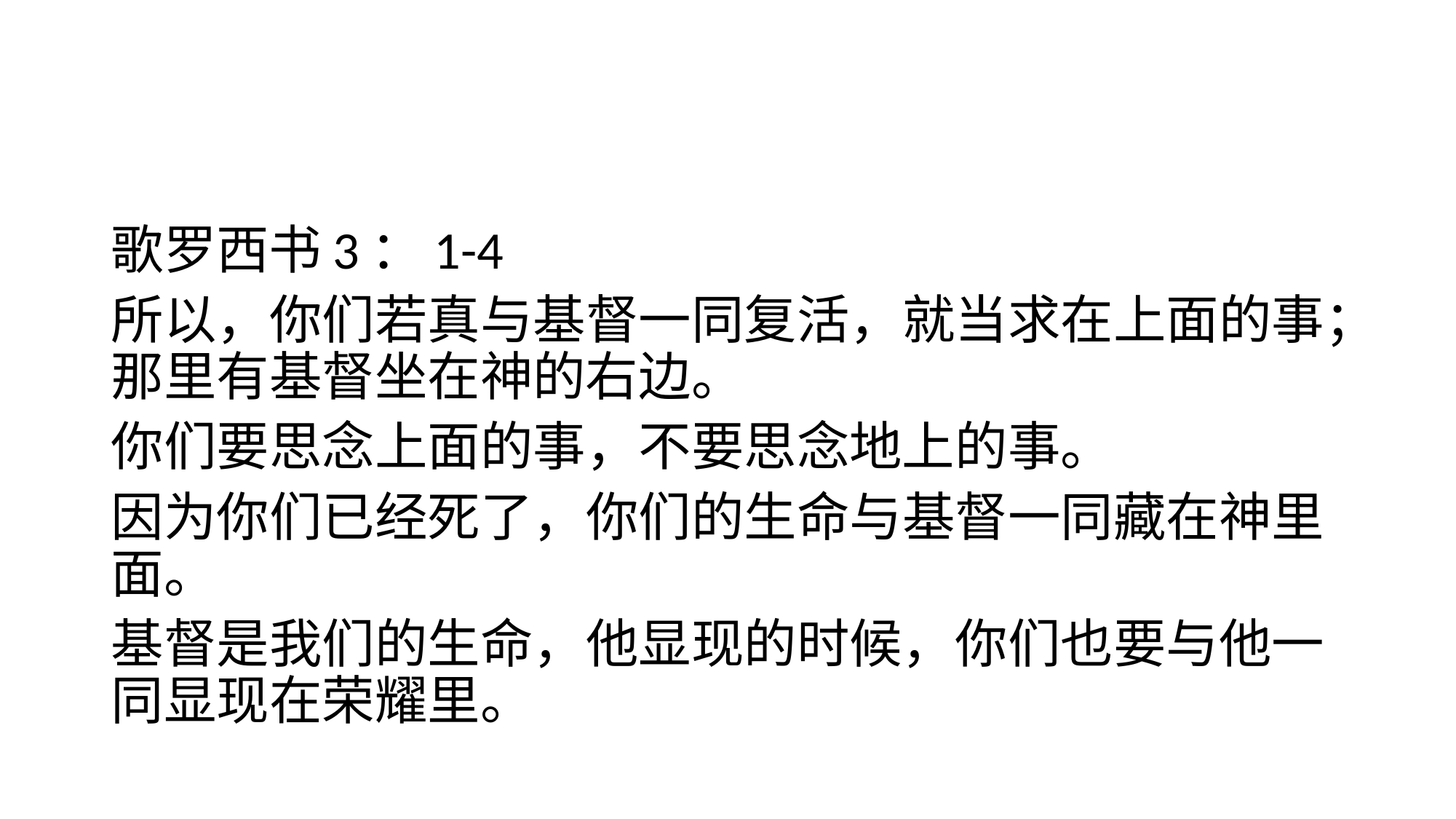

#
歌罗西书3：1-4
所以，你们若真与基督一同复活，就当求在上面的事；那里有基督坐在神的右边。
你们要思念上面的事，不要思念地上的事。
因为你们已经死了，你们的生命与基督一同藏在神里面。
基督是我们的生命，他显现的时候，你们也要与他一同显现在荣耀里。